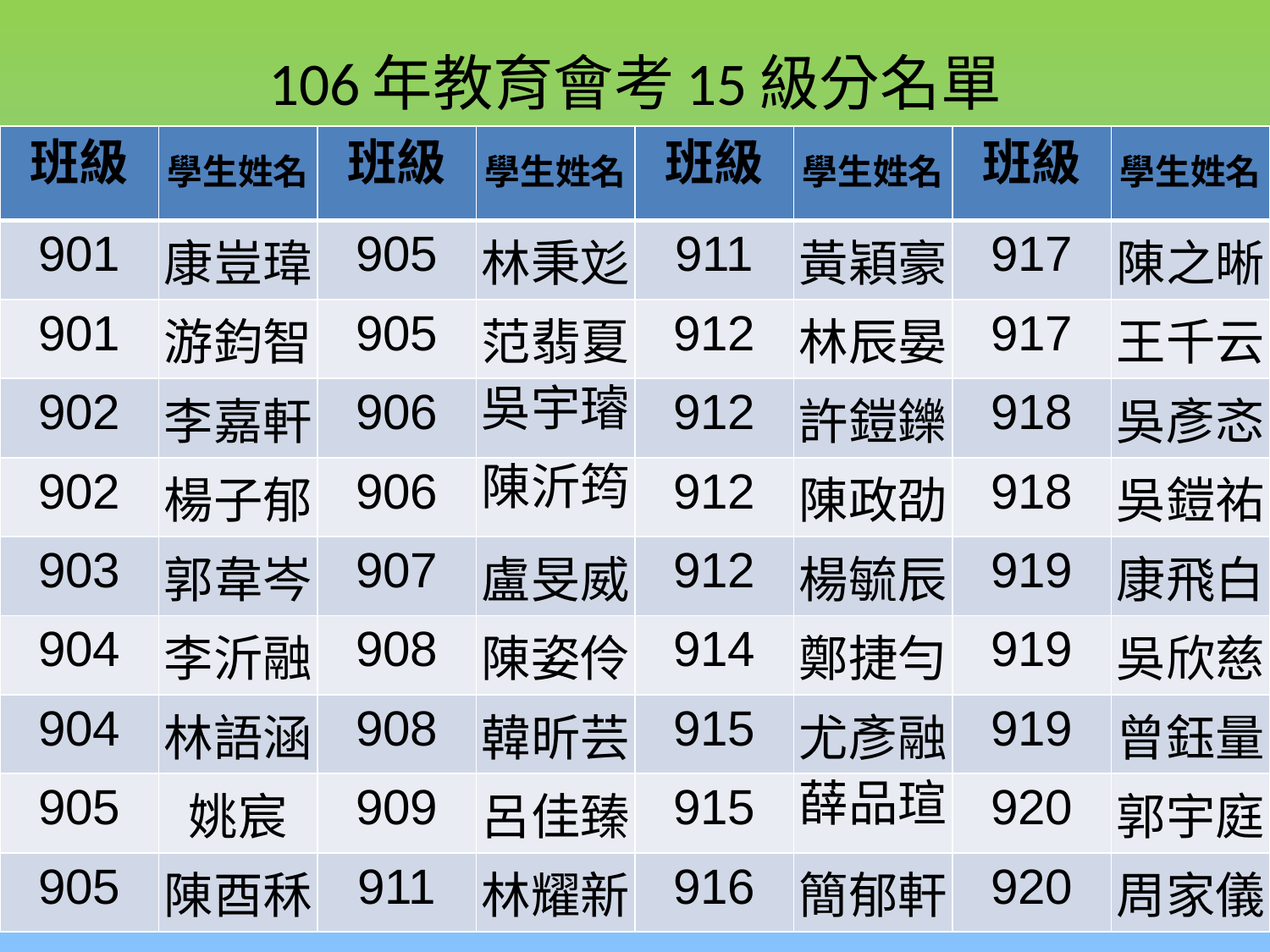

# 106年教育會考15級分名單
| 班級 | 學生姓名 | 班級 | 學生姓名 | 班級 | 學生姓名 | 班級 | 學生姓名 |
| --- | --- | --- | --- | --- | --- | --- | --- |
| 901 | 康豈瑋 | 905 | 林秉彣 | 911 | 黃穎豪 | 917 | 陳之晰 |
| 901 | 游鈞智 | 905 | 范翡夏 | 912 | 林辰晏 | 917 | 王千云 |
| 902 | 李嘉軒 | 906 | 吳宇璿 | 912 | 許鎧鑠 | 918 | 吳彥忞 |
| 902 | 楊子郁 | 906 | 陳沂筠 | 912 | 陳政劭 | 918 | 吳鎧祐 |
| 903 | 郭韋岑 | 907 | 盧旻威 | 912 | 楊毓辰 | 919 | 康飛白 |
| 904 | 李沂融 | 908 | 陳姿伶 | 914 | 鄭捷勻 | 919 | 吳欣慈 |
| 904 | 林語涵 | 908 | 韓昕芸 | 915 | 尤彥融 | 919 | 曾鈺量 |
| 905 | 姚宸 | 909 | 呂佳臻 | 915 | 薛品瑄 | 920 | 郭宇庭 |
| 905 | 陳酉秝 | 911 | 林耀新 | 916 | 簡郁軒 | 920 | 周家儀 |